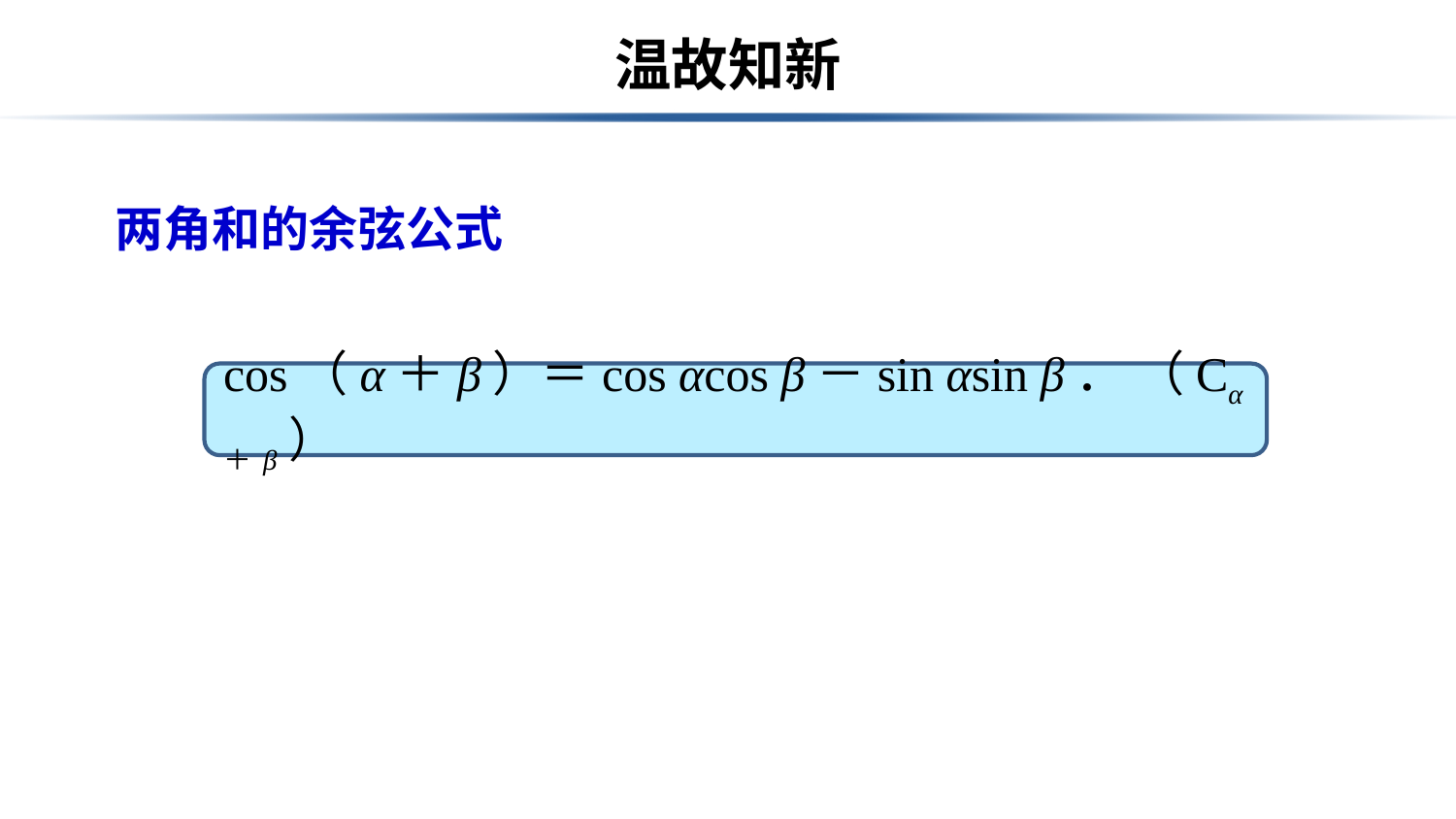

# 温故知新
两角和的余弦公式
cos（α＋β）＝cos αcos β－sin αsin β． （Cα＋β）